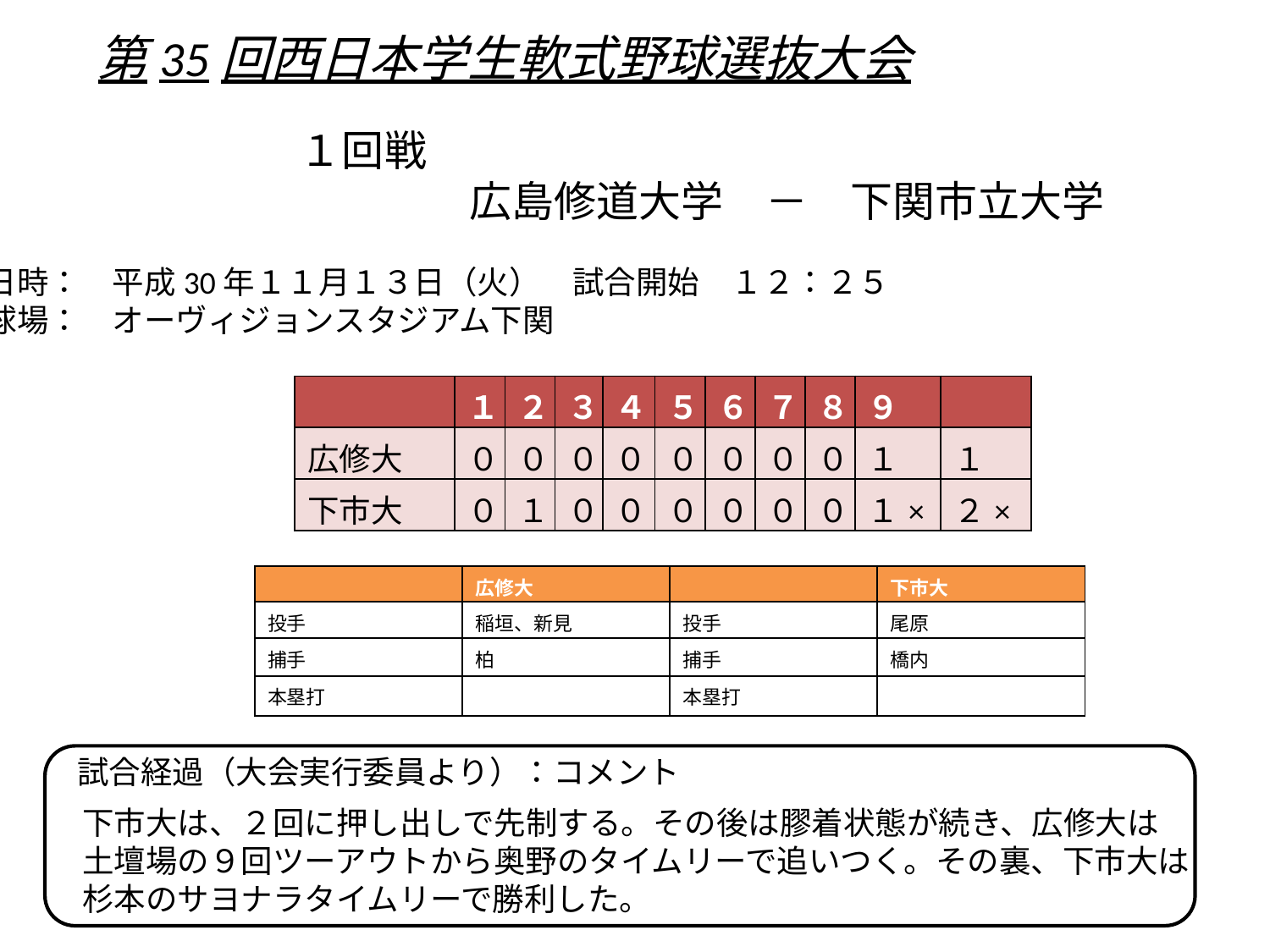

# 第35回西日本学生軟式野球選抜大会
　　１回戦
　　　　　　広島修道大学　－　下関市立大学
日時：　平成30年１１月１３日（火）　試合開始　１２：２５
球場：　オーヴィジョンスタジアム下関
|  | １ | ２ | ３ | ４ | ５ | ６ | ７ | ８ | ９ |  |
| --- | --- | --- | --- | --- | --- | --- | --- | --- | --- | --- |
| 広修大 | ０ | ０ | ０ | ０ | ０ | ０ | ０ | ０ | １ | １ |
| 下市大 | ０ | １ | ０ | ０ | ０ | ０ | ０ | ０ | １× | ２× |
|  | 広修大 |  | 下市大 |
| --- | --- | --- | --- |
| 投手 | 稲垣、新見 | 投手 | 尾原 |
| 捕手 | 柏 | 捕手 | 橋内 |
| 本塁打 |  | 本塁打 |  |

試合経過（大会実行委員より）：コメント
下市大は、２回に押し出しで先制する。その後は膠着状態が続き、広修大は
土壇場の９回ツーアウトから奥野のタイムリーで追いつく。その裏、下市大は
杉本のサヨナラタイムリーで勝利した。